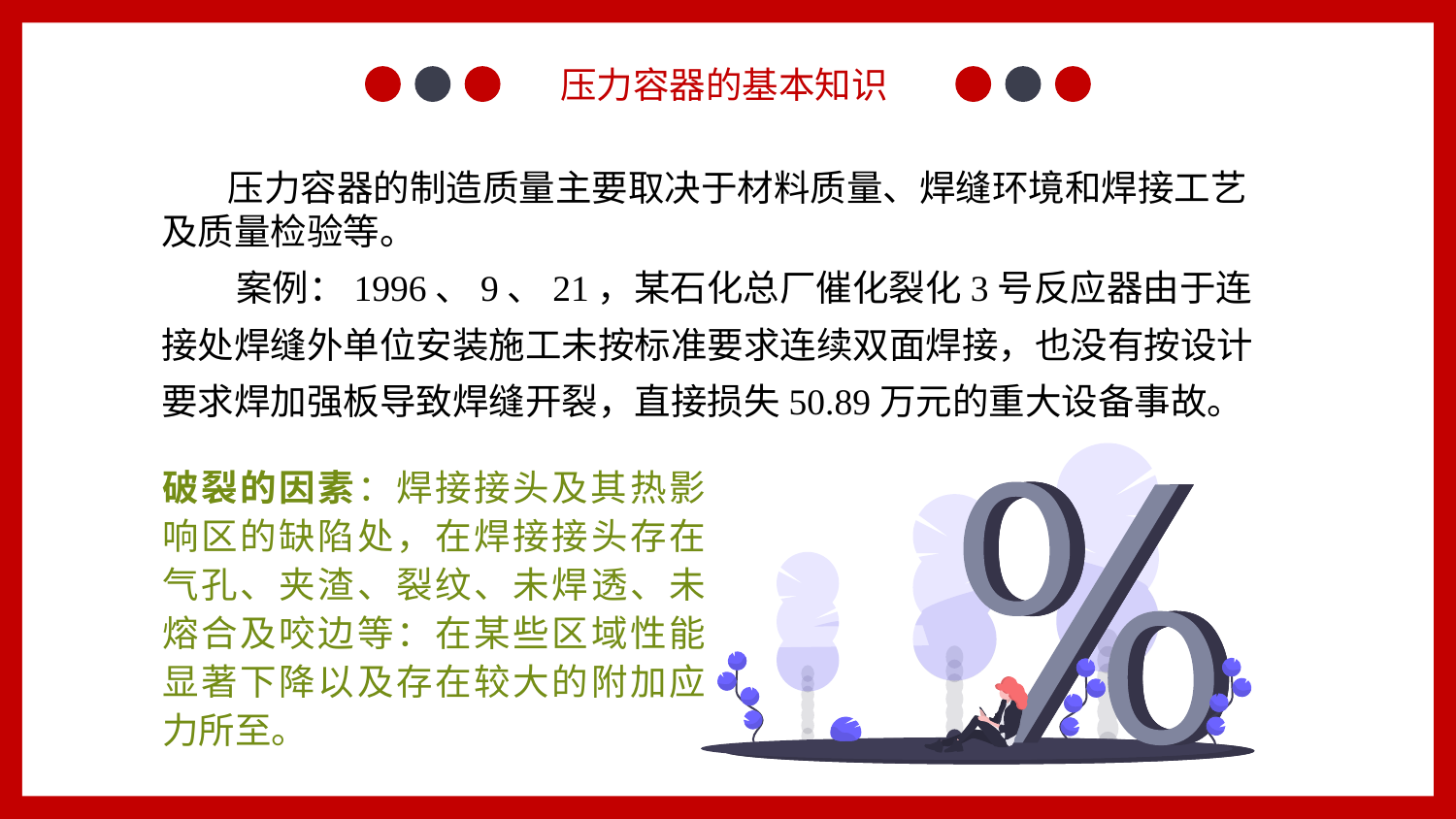

压力容器的基本知识

       压力容器的制造质量主要取决于材料质量、焊缝环境和焊接工艺及质量检验等。
        案例：1996、9、21，某石化总厂催化裂化3号反应器由于连接处焊缝外单位安装施工未按标准要求连续双面焊接，也没有按设计要求焊加强板导致焊缝开裂，直接损失50.89万元的重大设备事故。

破裂的因素：焊接接头及其热影响区的缺陷处，在焊接接头存在气孔、夹渣、裂纹、未焊透、未熔合及咬边等：在某些区域性能显著下降以及存在较大的附加应力所至。